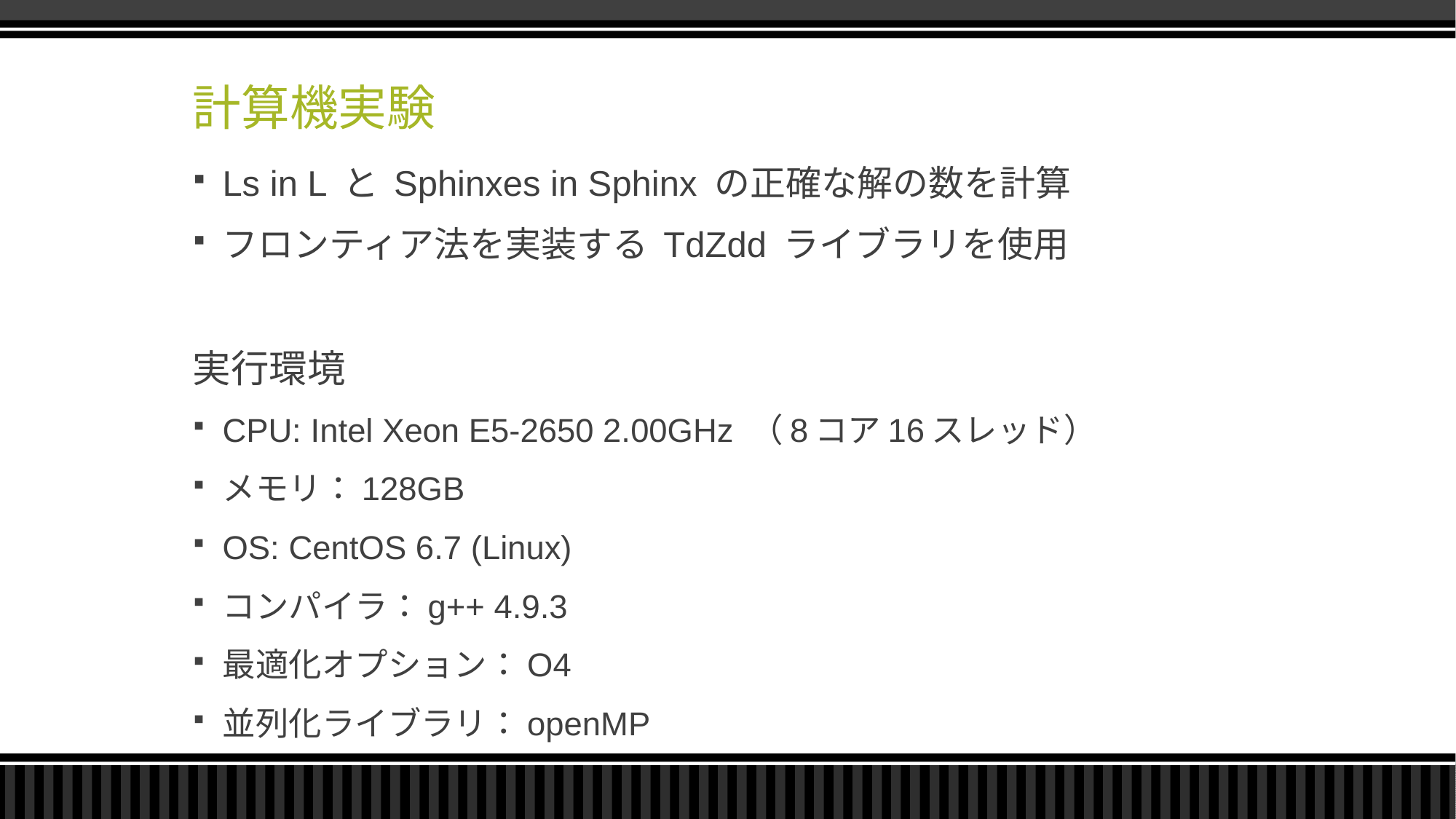

# 計算機実験
Ls in L と Sphinxes in Sphinx の正確な解の数を計算
フロンティア法を実装する TdZdd ライブラリを使用

実行環境
CPU: Intel Xeon E5-2650 2.00GHz （8コア16スレッド）
メモリ：128GB
OS: CentOS 6.7 (Linux)
コンパイラ：g++ 4.9.3
最適化オプション：O4
並列化ライブラリ：openMP